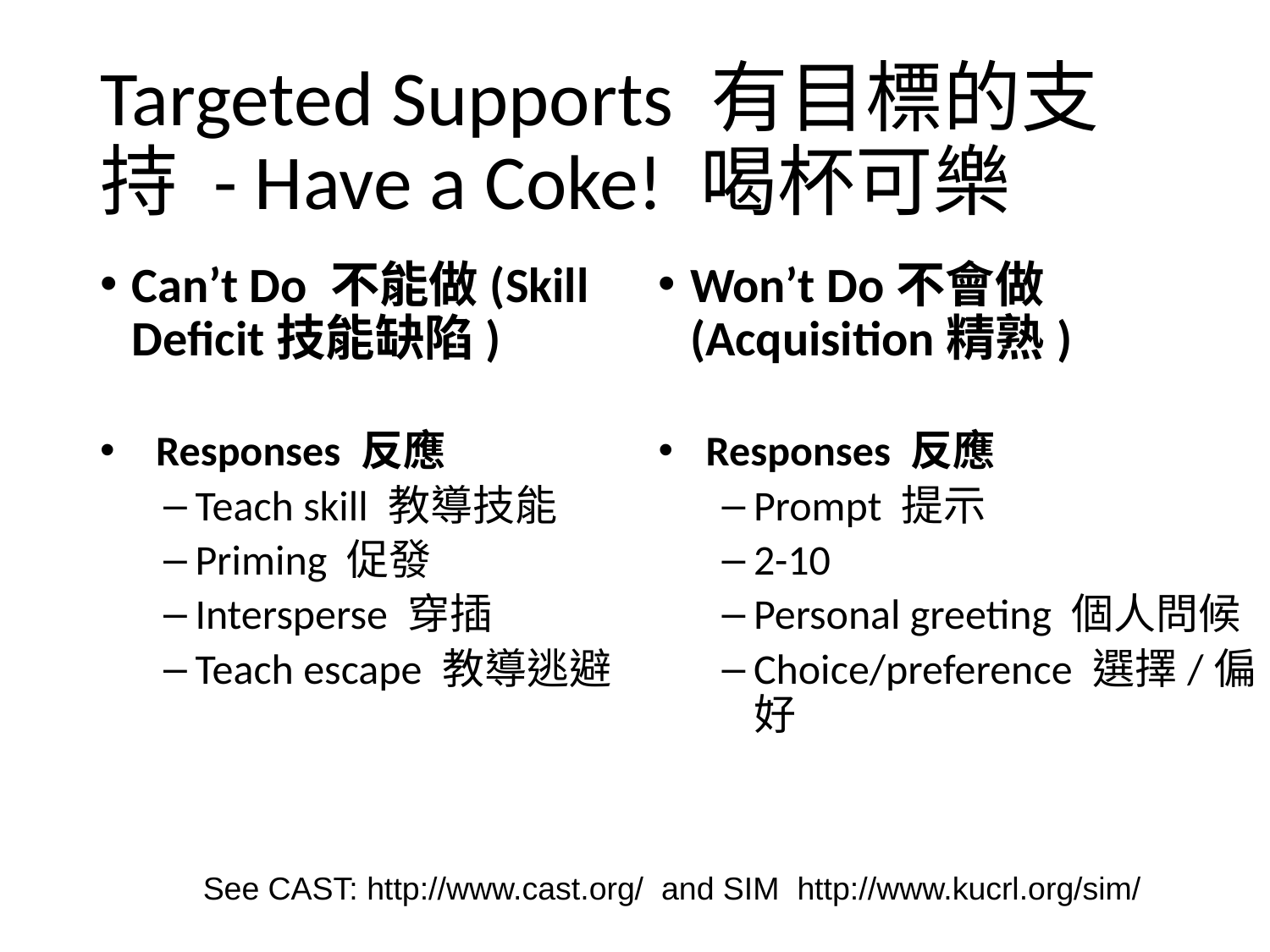

# Targeted Supports 有目標的支持 - Have a Coke! 喝杯可樂
Can’t Do 不能做(Skill Deficit技能缺陷)

Responses 反應
Teach skill 教導技能
Priming 促發
Intersperse 穿插
Teach escape 教導逃避
Won’t Do不會做 (Acquisition精熟)

Responses 反應
Prompt 提示
2-10
Personal greeting 個人問候
Choice/preference 選擇/偏好

See CAST: http://www.cast.org/  and SIM  http://www.kucrl.org/sim/